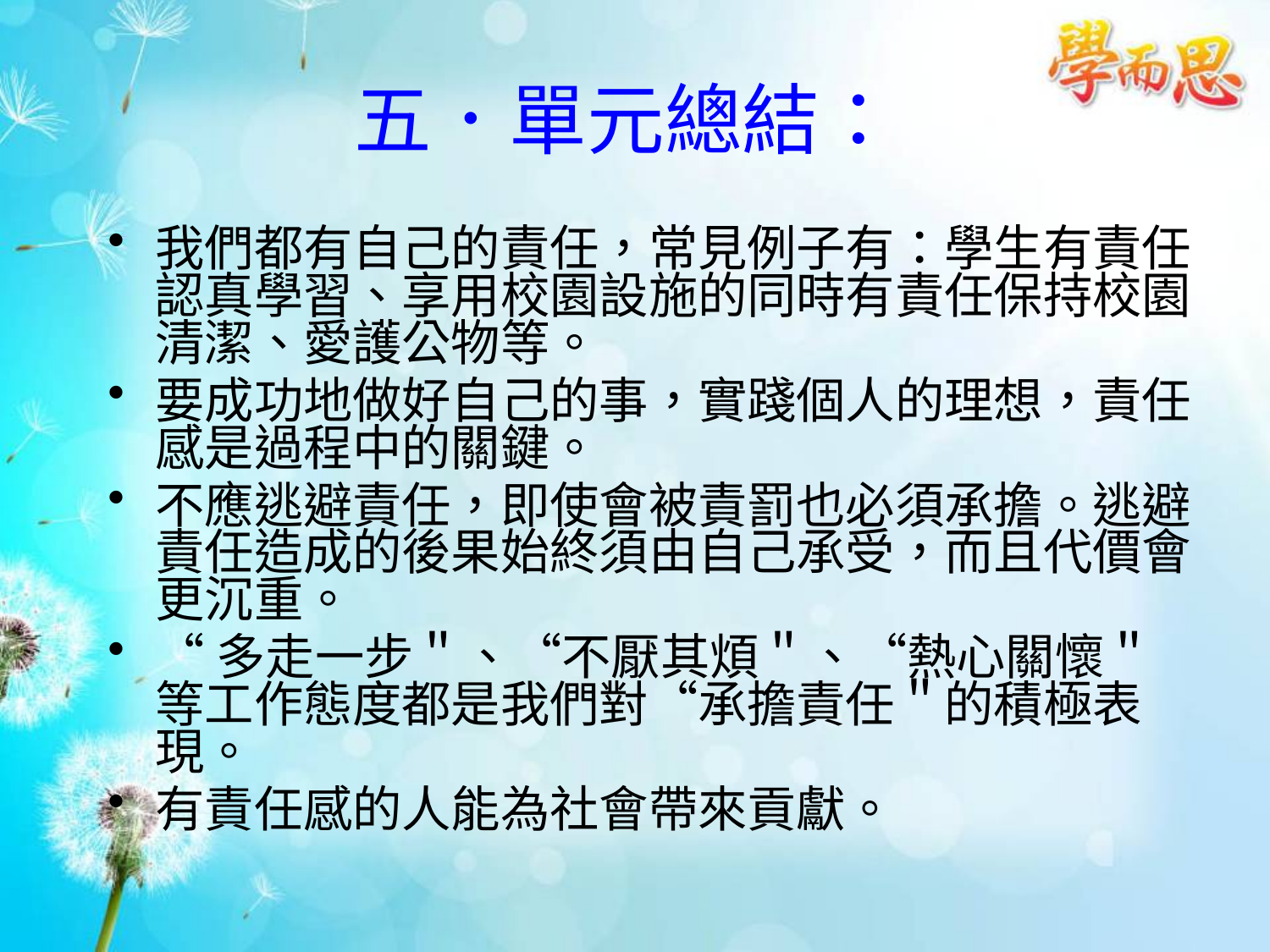

# 五．單元總結：
我們都有自己的責任，常見例子有：學生有責任認真學習、享用校園設施的同時有責任保持校園清潔、愛護公物等。
要成功地做好自己的事，實踐個人的理想，責任感是過程中的關鍵。
不應逃避責任，即使會被責罰也必須承擔。逃避責任造成的後果始終須由自己承受，而且代價會更沉重。
“多走一步＂、“不厭其煩＂、“熱心關懷＂等工作態度都是我們對“承擔責任＂的積極表現。
有責任感的人能為社會帶來貢獻。